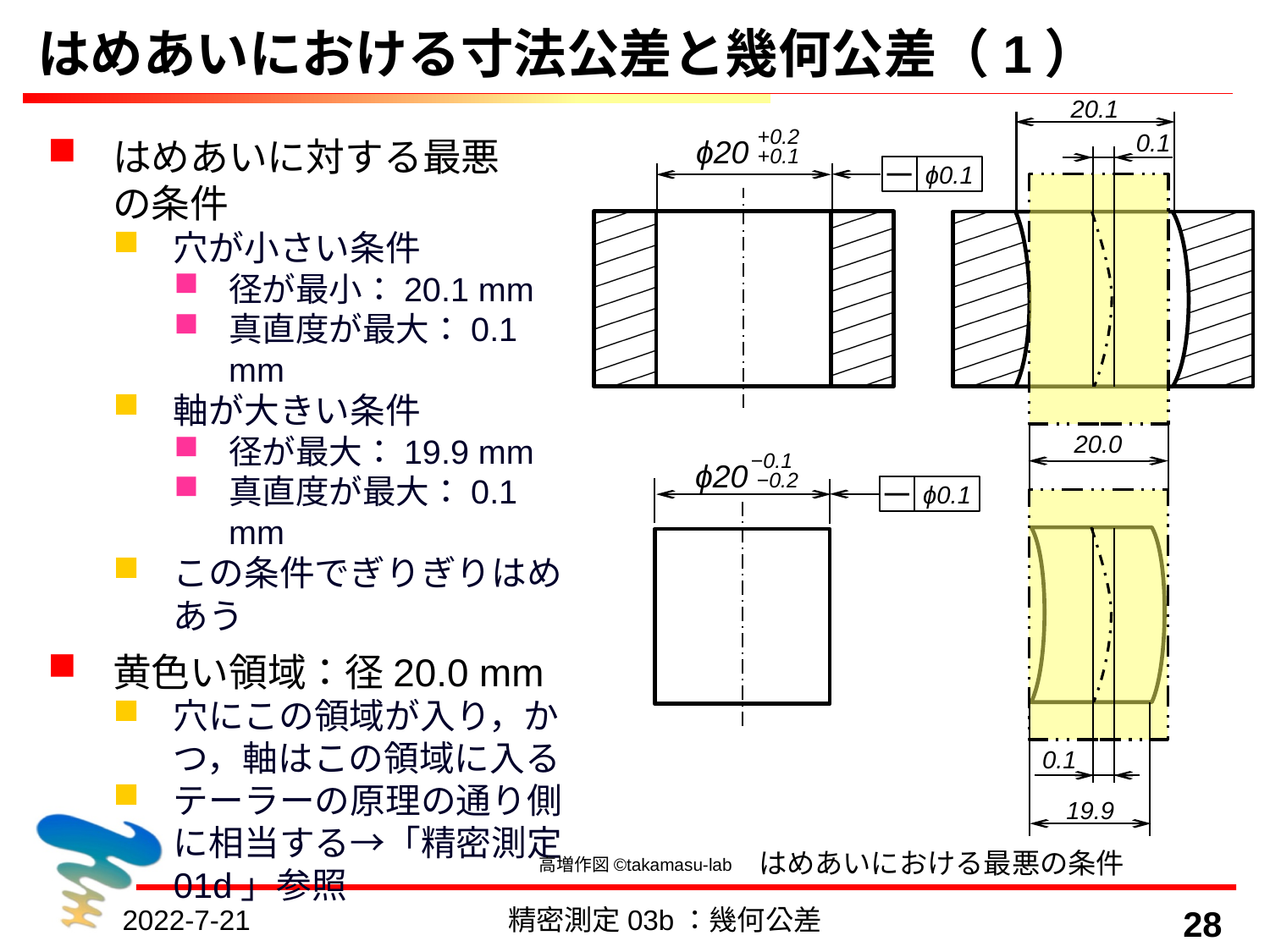

# はめあいにおける寸法公差と幾何公差（1）
20.1
0.1

20.0

0.1
19.9
 +0.2
ϕ20 +0.1

―
ϕ0.1

はめあいに対する最悪
の条件
穴が小さい条件
径が最小：20.1 mm
真直度が最大：0.1 mm
軸が大きい条件
径が最大：19.9 mm
真直度が最大：0.1 mm
この条件でぎりぎりはめあう
黄色い領域：径20.0 mm
穴にこの領域が入り，かつ，軸はこの領域に入る
テーラーの原理の通り側に相当する→「精密測定01d」参照
 −0.1
ϕ20 −0.2
―
ϕ0.1

はめあいにおける最悪の条件
高増作図©takamasu-lab
2022-7-21
精密測定03b：幾何公差
28